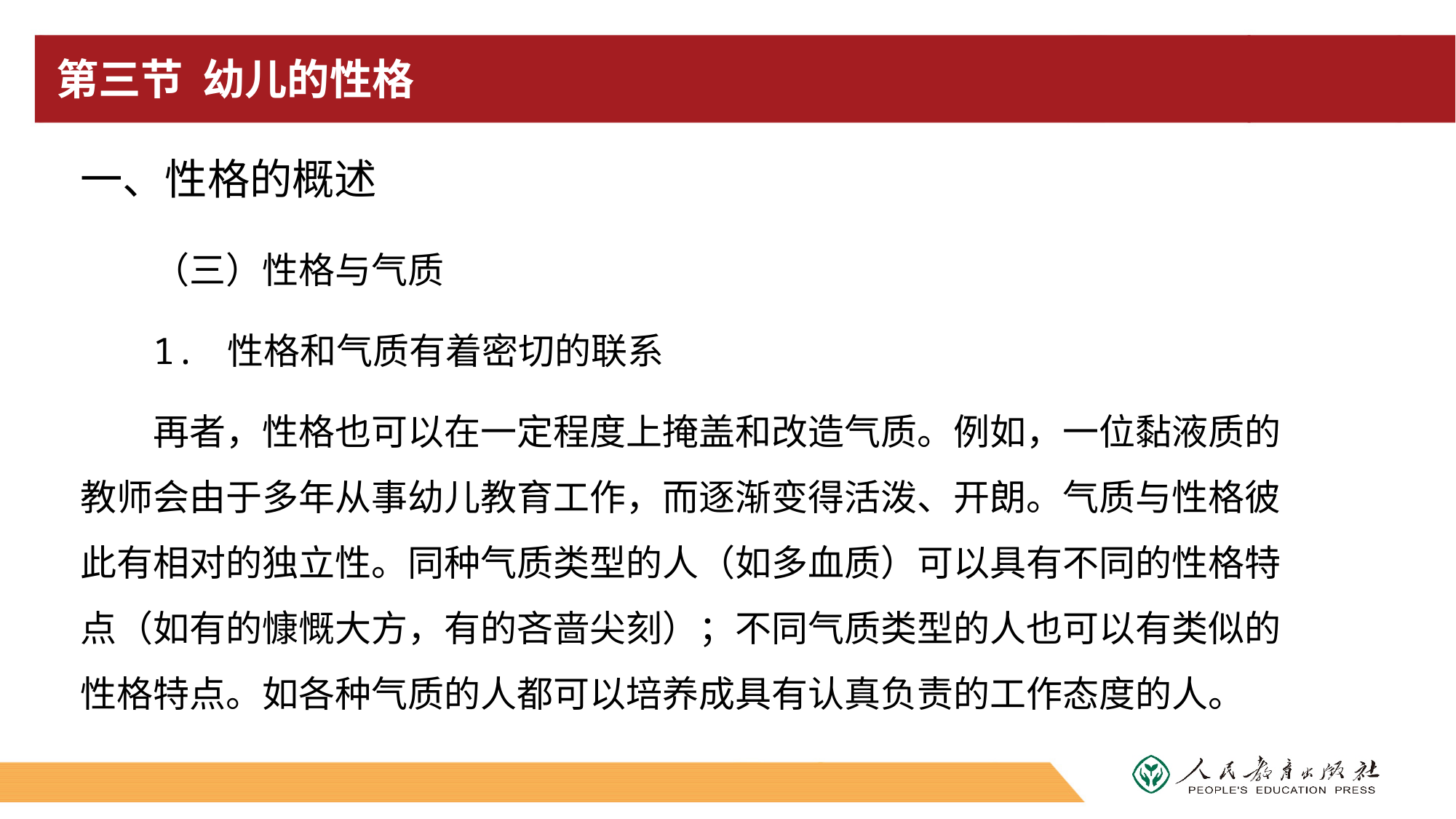

# 第三节  幼儿的性格
一、性格的概述
（三）性格与气质
1. 性格和气质有着密切的联系
再者，性格也可以在一定程度上掩盖和改造气质。例如，一位黏液质的教师会由于多年从事幼儿教育工作，而逐渐变得活泼、开朗。气质与性格彼此有相对的独立性。同种气质类型的人（如多血质）可以具有不同的性格特点（如有的慷慨大方，有的吝啬尖刻）；不同气质类型的人也可以有类似的性格特点。如各种气质的人都可以培养成具有认真负责的工作态度的人。